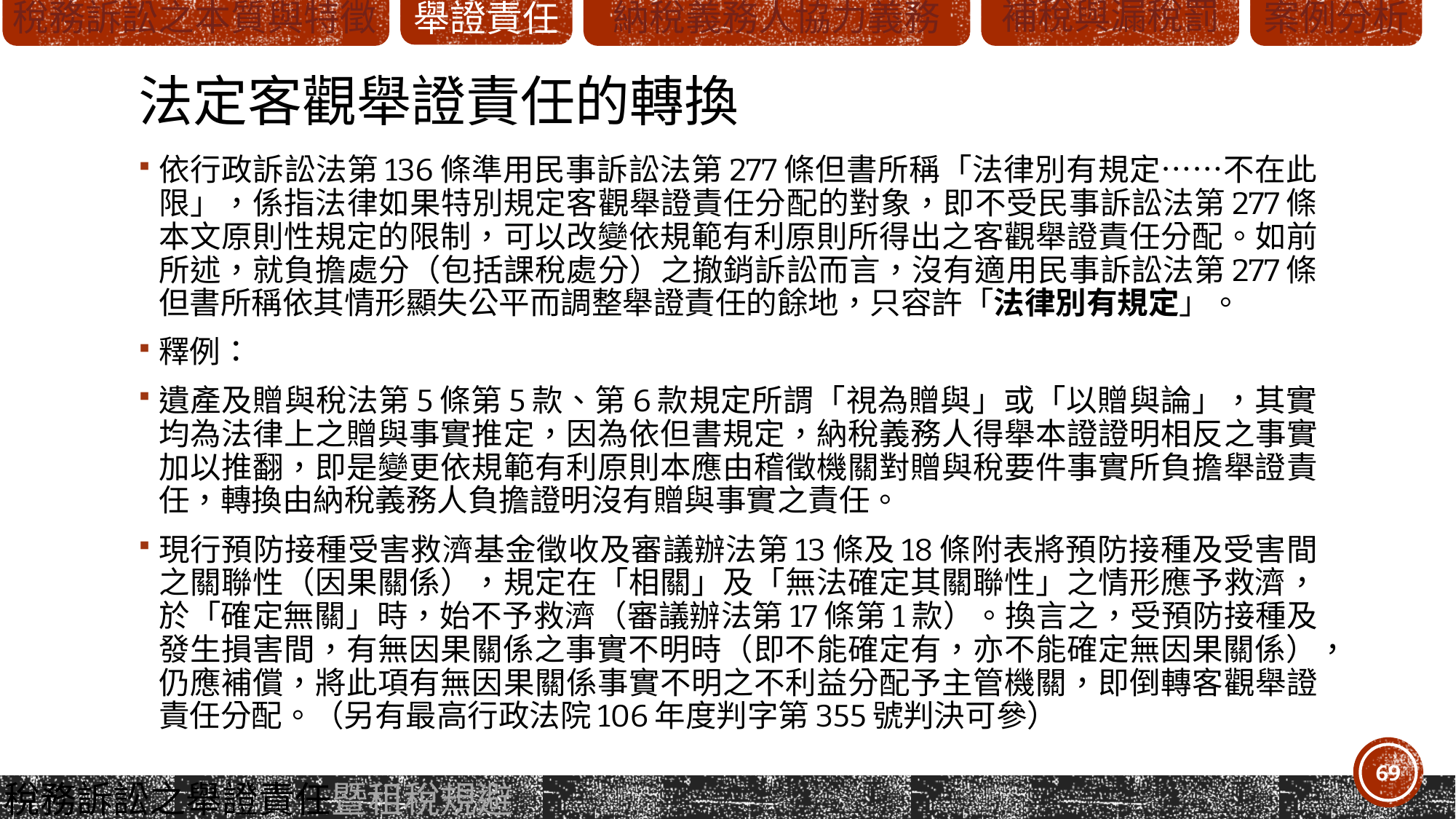

# 法定客觀舉證責任的轉換
依行政訴訟法第136條準用民事訴訟法第277條但書所稱「法律別有規定……不在此限」，係指法律如果特別規定客觀舉證責任分配的對象，即不受民事訴訟法第277條本文原則性規定的限制，可以改變依規範有利原則所得出之客觀舉證責任分配。如前所述，就負擔處分（包括課稅處分）之撤銷訴訟而言，沒有適用民事訴訟法第277條但書所稱依其情形顯失公平而調整舉證責任的餘地，只容許「法律別有規定」。
釋例：
遺產及贈與稅法第5條第5款、第6款規定所謂「視為贈與」或「以贈與論」，其實均為法律上之贈與事實推定，因為依但書規定，納稅義務人得舉本證證明相反之事實加以推翻，即是變更依規範有利原則本應由稽徵機關對贈與稅要件事實所負擔舉證責任，轉換由納稅義務人負擔證明沒有贈與事實之責任。
現行預防接種受害救濟基金徵收及審議辦法第13條及18條附表將預防接種及受害間之關聯性（因果關係），規定在「相關」及「無法確定其關聯性」之情形應予救濟，於「確定無關」時，始不予救濟（審議辦法第17條第1款）。換言之，受預防接種及發生損害間，有無因果關係之事實不明時（即不能確定有，亦不能確定無因果關係），仍應補償，將此項有無因果關係事實不明之不利益分配予主管機關，即倒轉客觀舉證責任分配。（另有最高行政法院106年度判字第355號判決可參）
69